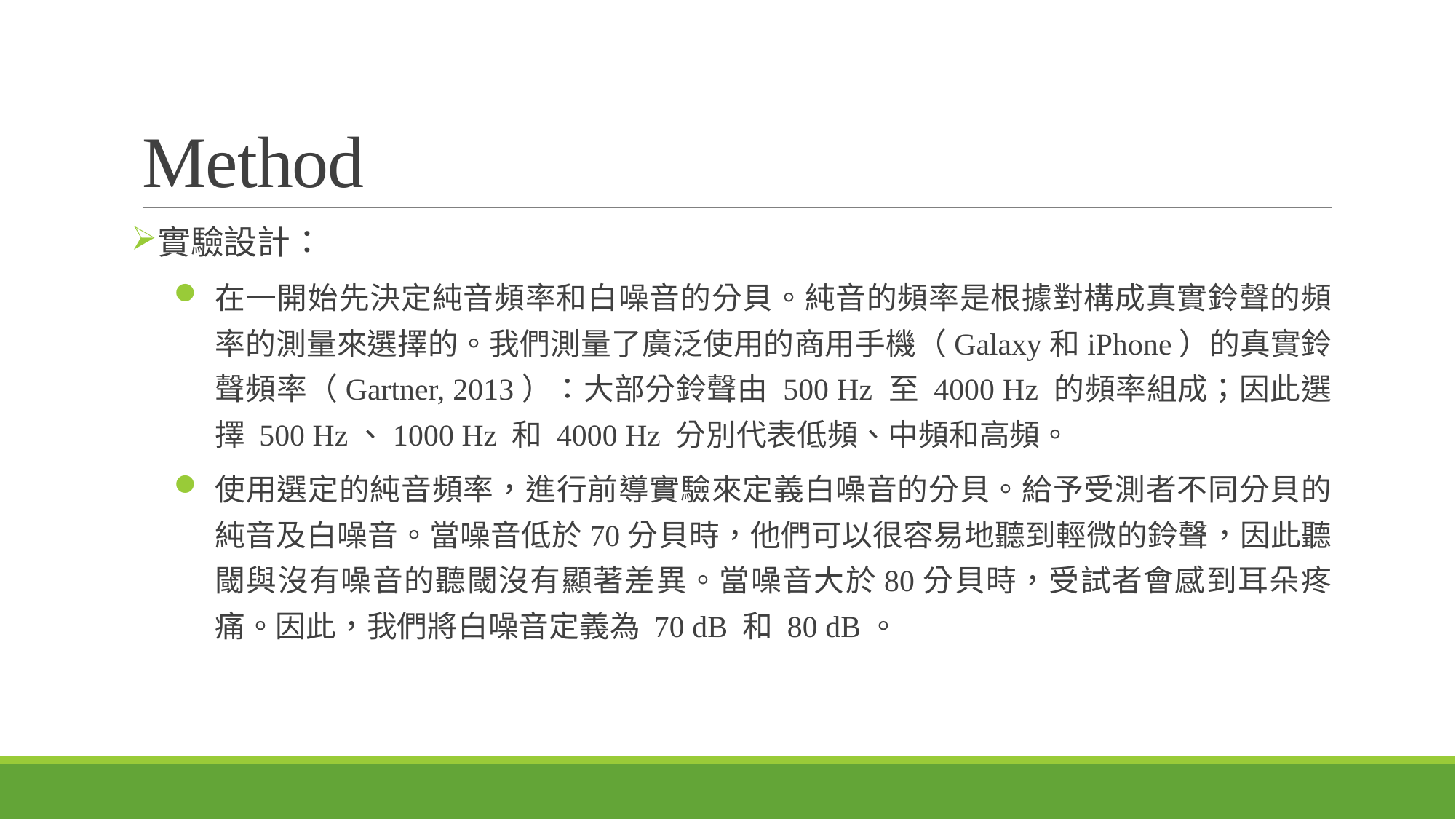

# Method
實驗設計：
在一開始先決定純音頻率和白噪音的分貝。純音的頻率是根據對構成真實鈴聲的頻率的測量來選擇的。我們測量了廣泛使用的商用手機（Galaxy和iPhone）的真實鈴聲頻率（Gartner, 2013）：大部分鈴聲由 500 Hz 至 4000 Hz 的頻率組成；因此選擇 500 Hz、1000 Hz 和 4000 Hz 分別代表低頻、中頻和高頻。
使用選定的純音頻率，進行前導實驗來定義白噪音的分貝。給予受測者不同分貝的純音及白噪音。當噪音低於70分貝時，他們可以很容易地聽到輕微的鈴聲，因此聽閾與沒有噪音的聽閾沒有顯著差異。當噪音大於80分貝時，受試者會感到耳朵疼痛。因此，我們將白噪音定義為 70 dB 和 80 dB。